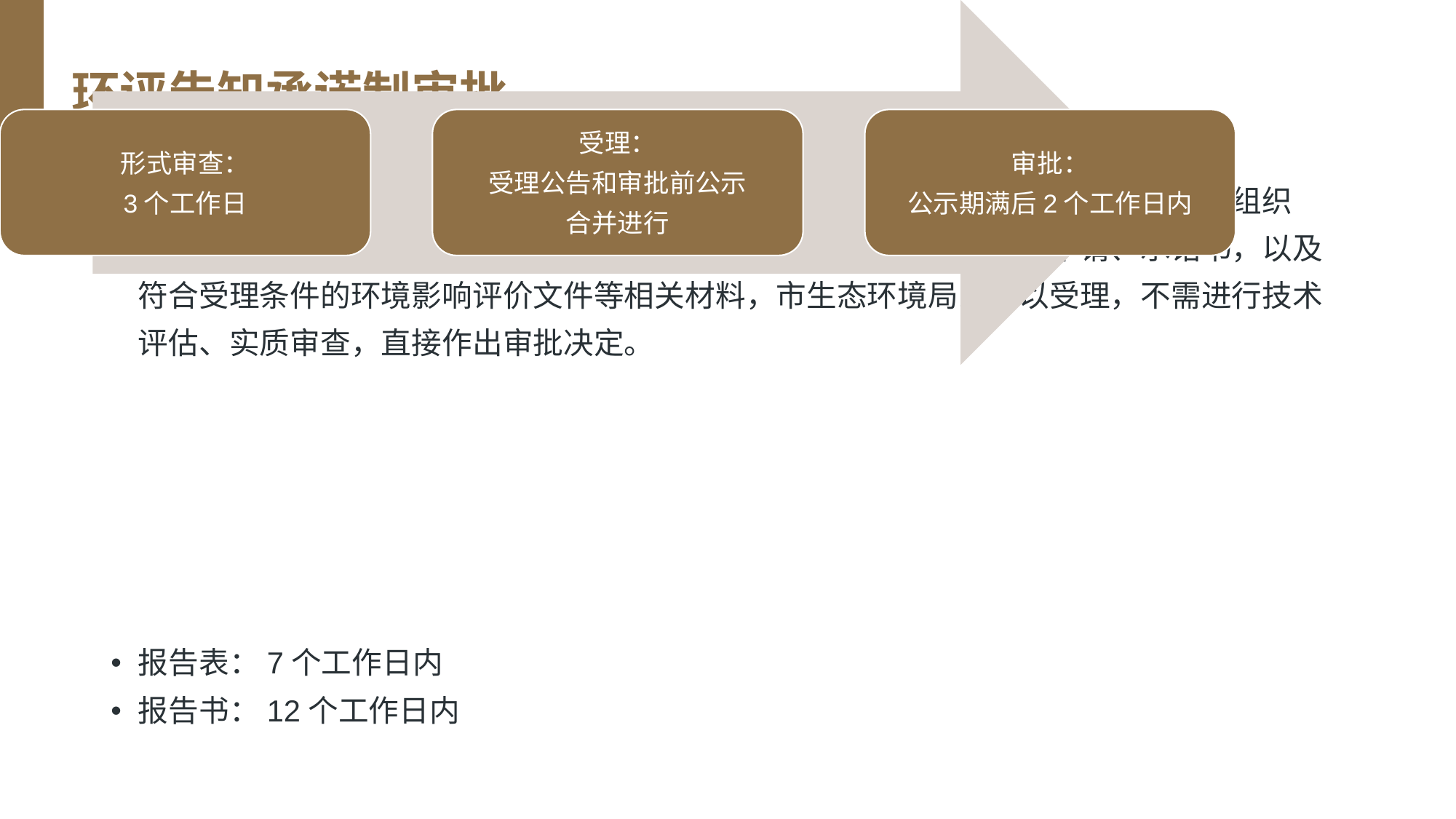

# 环评告知承诺制审批
告知承诺制审批：市生态环境局一次性告知审批条件及所需材料，企业法人和其他组织（以下代称申请人）提交建设项目环境影响评价文件告知承诺制审批申请、承诺书，以及符合受理条件的环境影响评价文件等相关材料，市生态环境局即予以受理，不需进行技术评估、实质审查，直接作出审批决定。

报告表：7个工作日内
报告书：12个工作日内
形式审查：
3个工作日
受理：
受理公告和审批前公示
合并进行
审批：
公示期满后2个工作日内